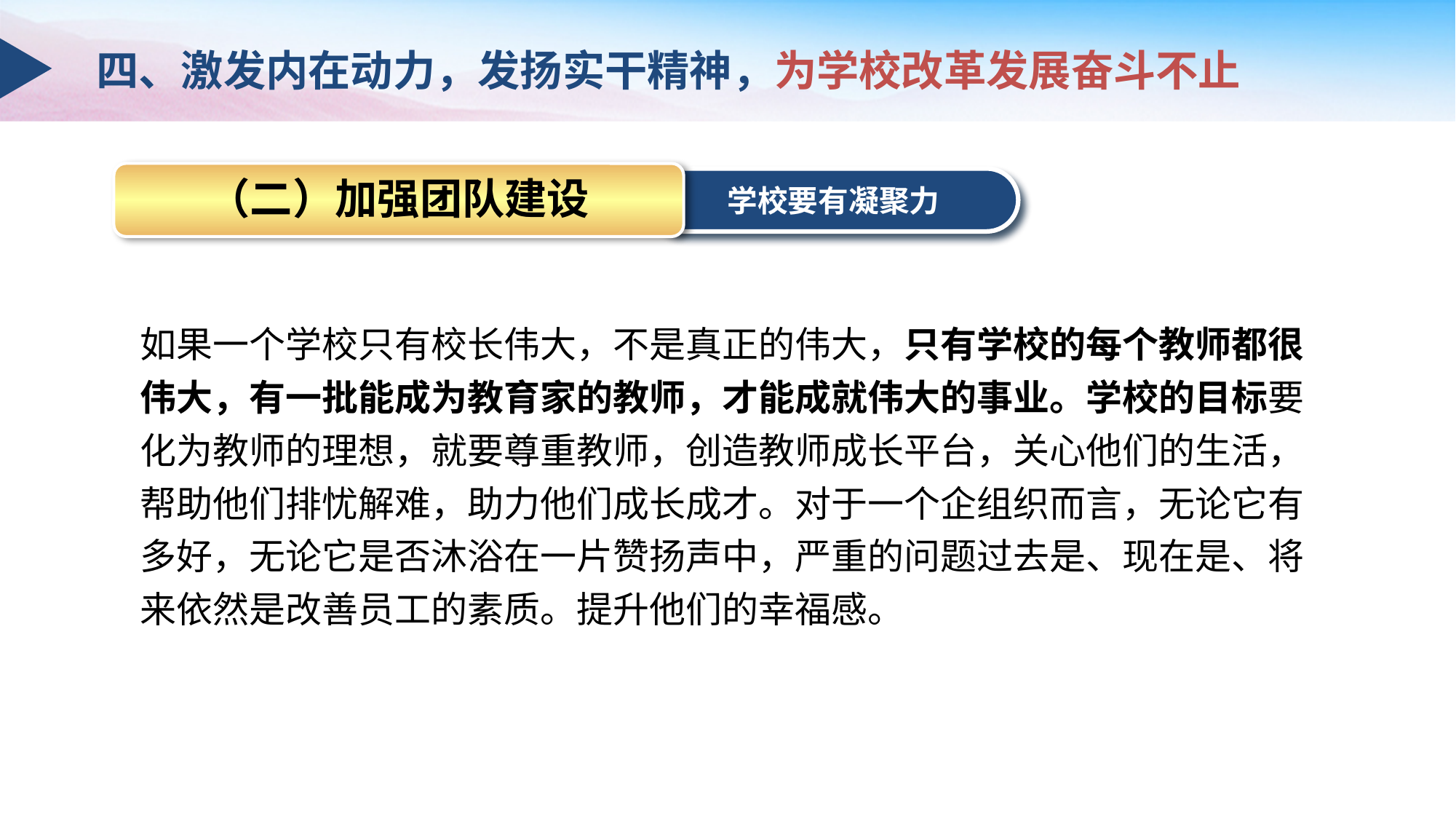

四、激发内在动力，发扬实干精神，为学校改革发展奋斗不止
（二）加强团队建设
学校要有凝聚力
如果一个学校只有校长伟大，不是真正的伟大，只有学校的每个教师都很伟大，有一批能成为教育家的教师，才能成就伟大的事业。学校的目标要化为教师的理想，就要尊重教师，创造教师成长平台，关心他们的生活，帮助他们排忧解难，助力他们成长成才。对于一个企组织而言，无论它有多好，无论它是否沐浴在一片赞扬声中，严重的问题过去是、现在是、将来依然是改善员工的素质。提升他们的幸福感。